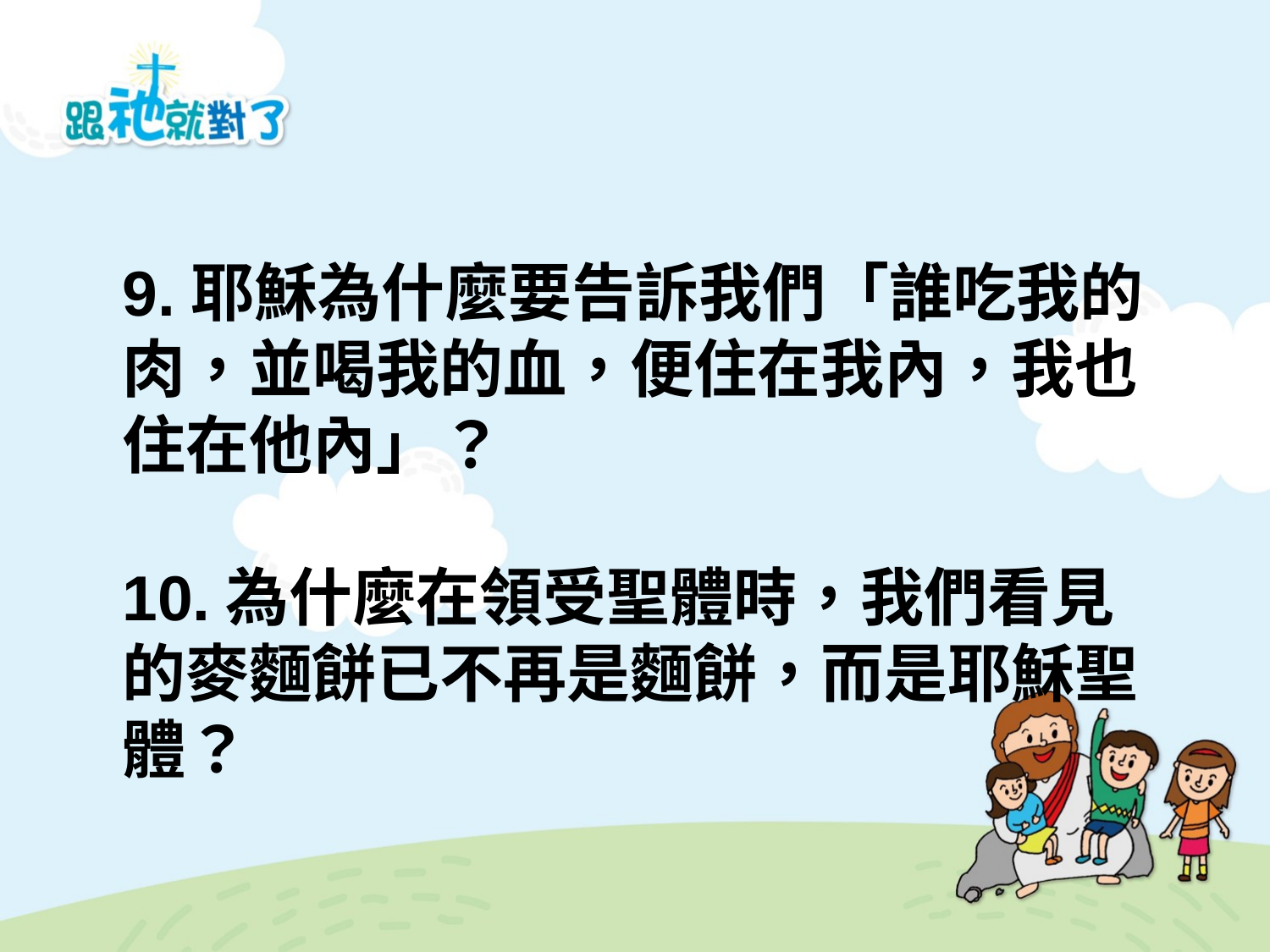

9.耶穌為什麼要告訴我們「誰吃我的肉，並喝我的血，便住在我內，我也住在他內」？

10.為什麼在領受聖體時，我們看見的麥麵餅已不再是麵餅，而是耶穌聖體？